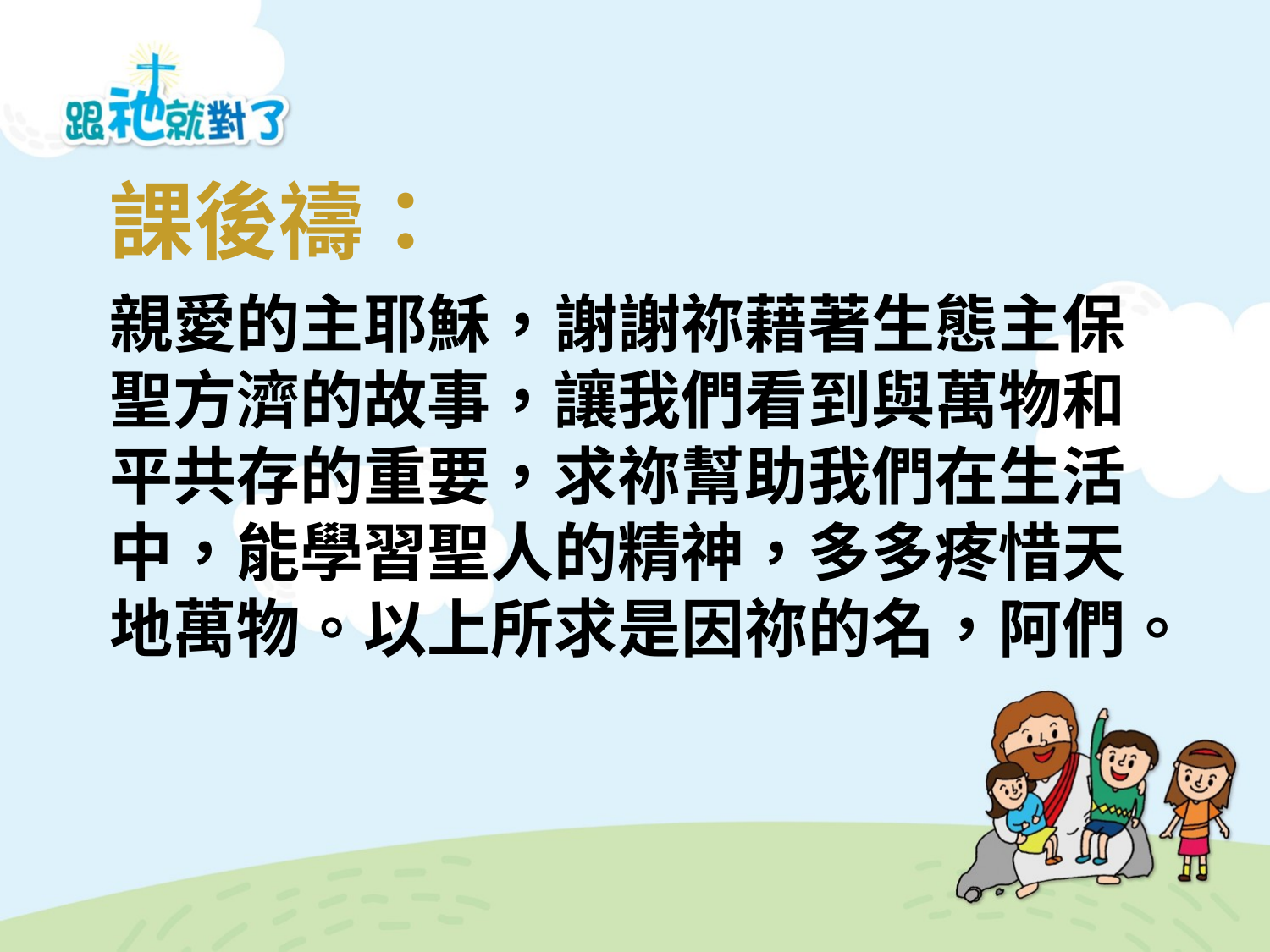

課後禱：
親愛的主耶穌，謝謝祢藉著生態主保聖方濟的故事，讓我們看到與萬物和平共存的重要，求祢幫助我們在生活中，能學習聖人的精神，多多疼惜天地萬物。以上所求是因祢的名，阿們。